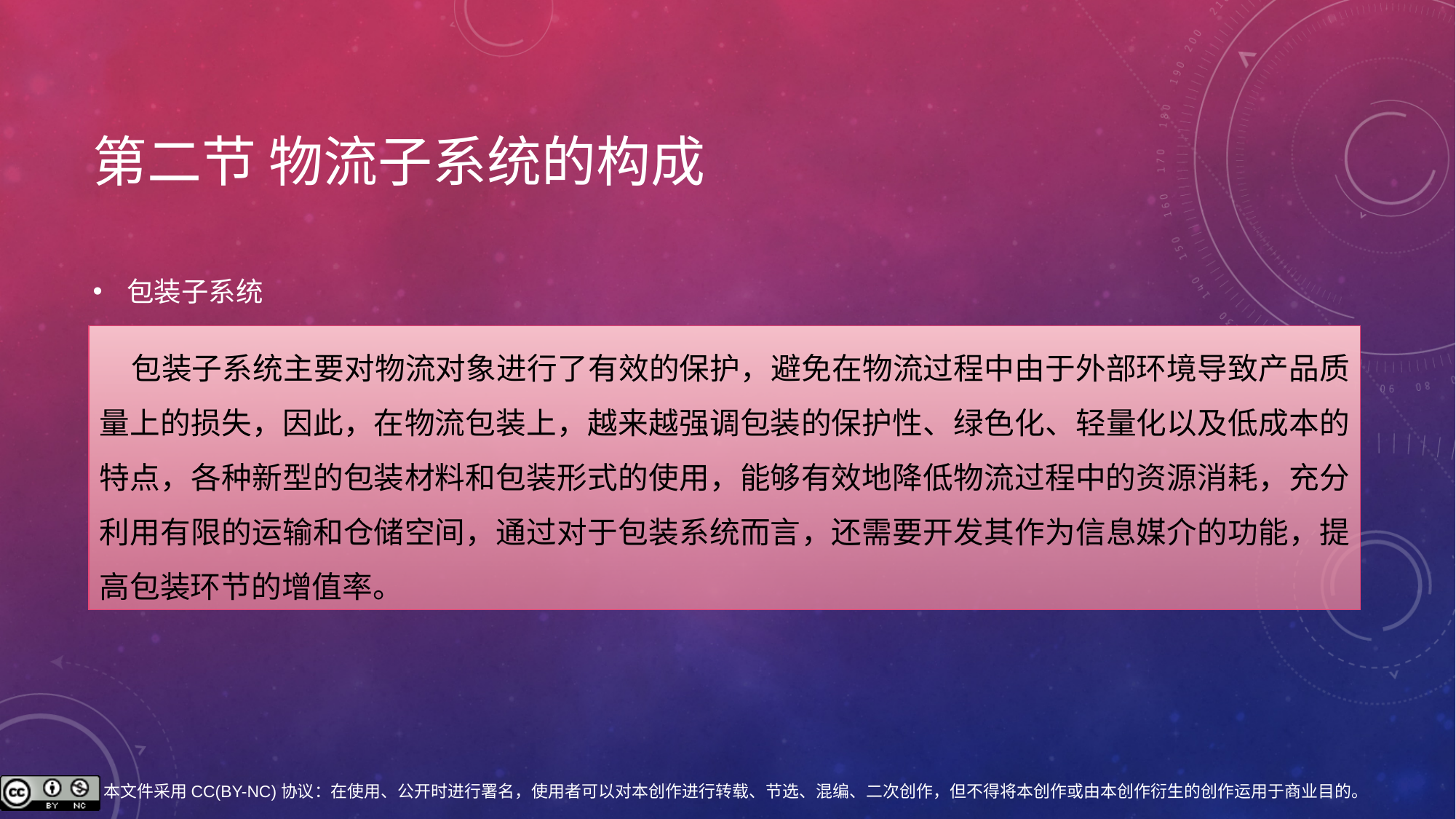

# 第二节 物流子系统的构成
包装子系统
包装子系统主要对物流对象进行了有效的保护，避免在物流过程中由于外部环境导致产品质量上的损失，因此，在物流包装上，越来越强调包装的保护性、绿色化、轻量化以及低成本的特点，各种新型的包装材料和包装形式的使用，能够有效地降低物流过程中的资源消耗，充分利用有限的运输和仓储空间，通过对于包装系统而言，还需要开发其作为信息媒介的功能，提高包装环节的增值率。